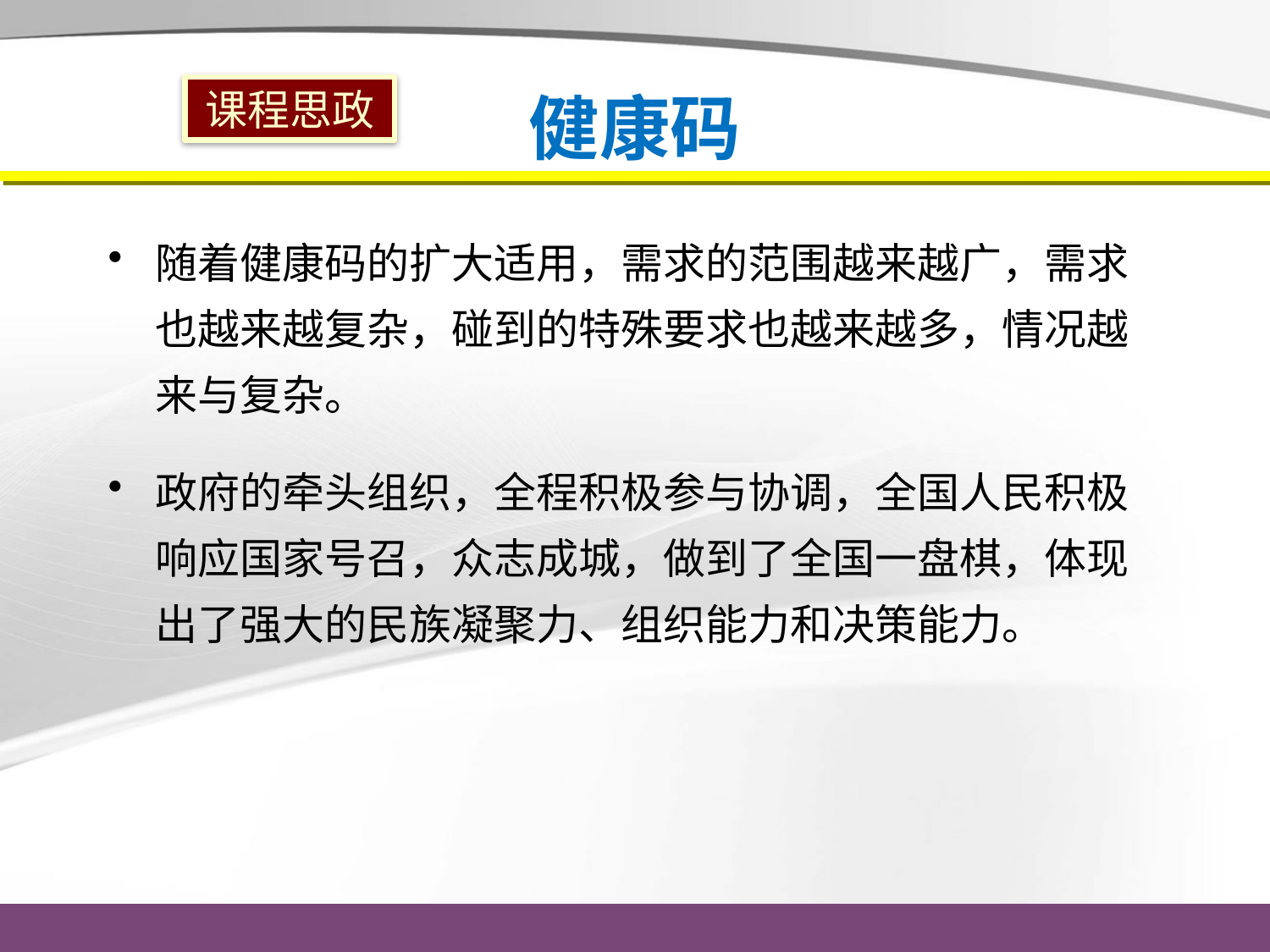

# 健康码
课程思政
随着健康码的扩大适用，需求的范围越来越广，需求也越来越复杂，碰到的特殊要求也越来越多，情况越来与复杂。
政府的牵头组织，全程积极参与协调，全国人民积极响应国家号召，众志成城，做到了全国一盘棋，体现出了强大的民族凝聚力、组织能力和决策能力。